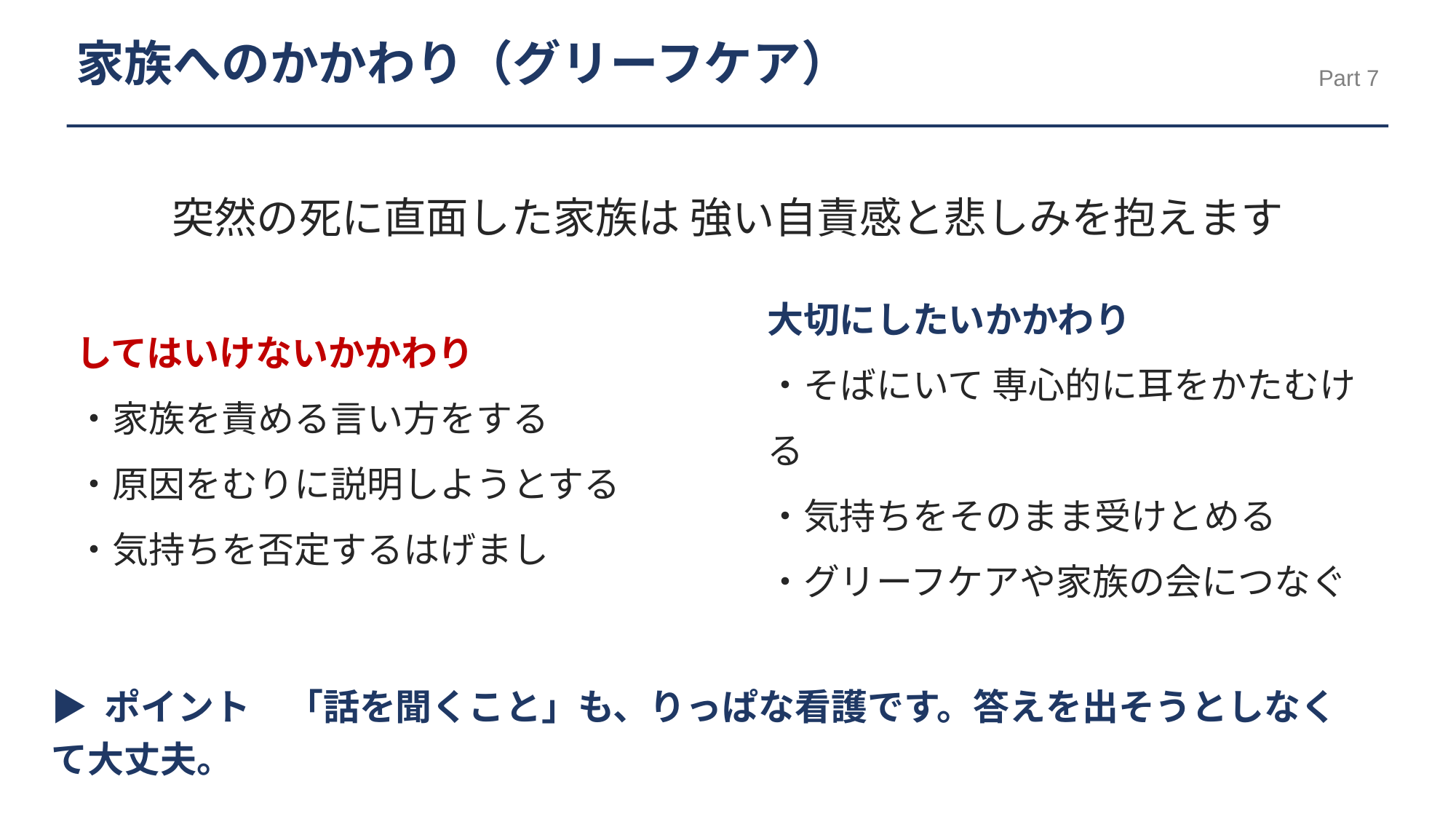

家族へのかかわり（グリーフケア）
Part 7

突然の死に直面した家族は 強い自責感と悲しみを抱えます
大切にしたいかかわり
・そばにいて 専心的に耳をかたむける
・気持ちをそのまま受けとめる
・グリーフケアや家族の会につなぐ
してはいけないかかわり
・家族を責める言い方をする
・原因をむりに説明しようとする
・気持ちを否定するはげまし

▶ ポイント　「話を聞くこと」も、りっぱな看護です。答えを出そうとしなくて大丈夫。